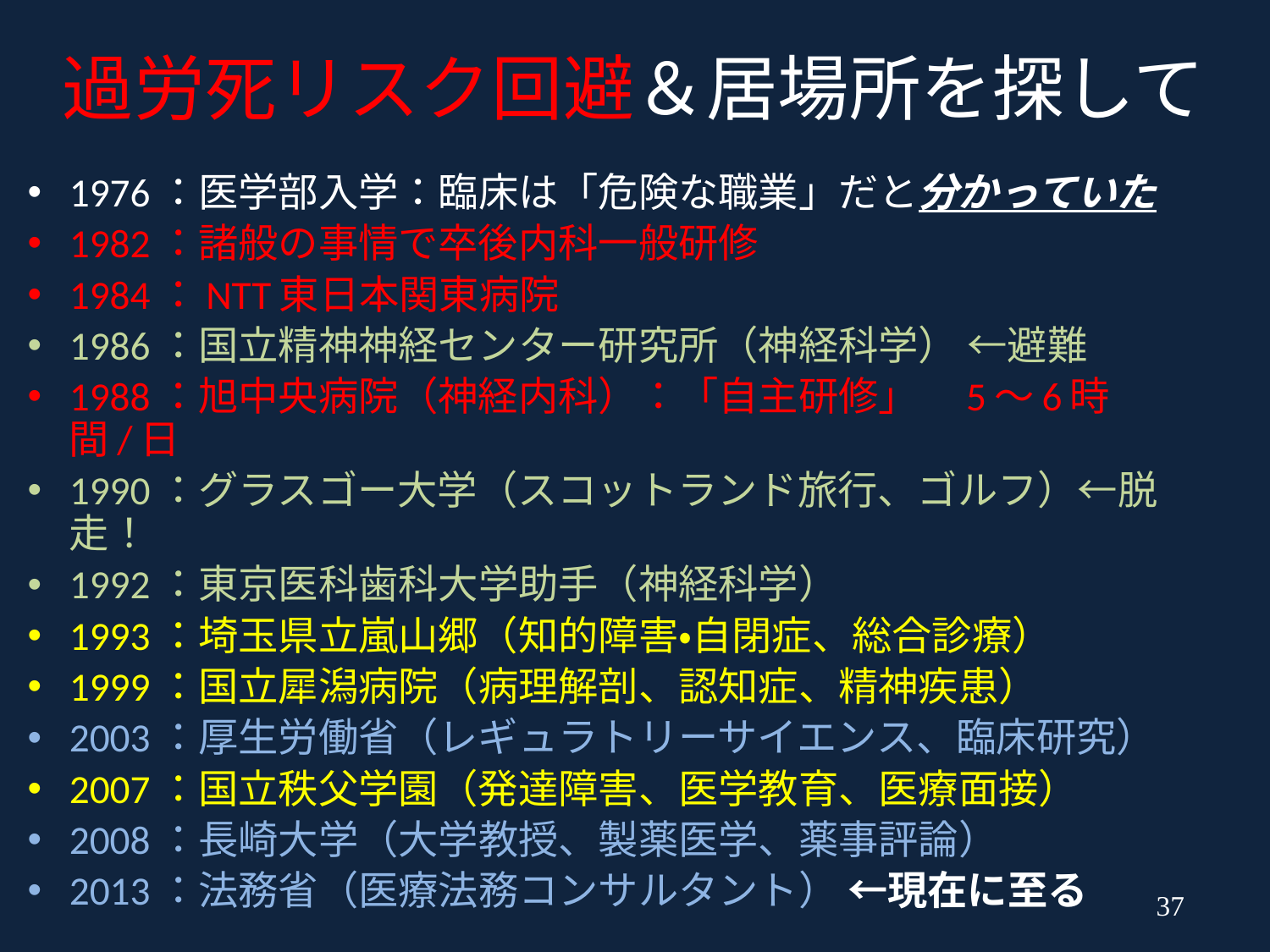

# 過労死リスク回避＆居場所を探して
1976：医学部入学：臨床は「危険な職業」だと分かっていた
1982：諸般の事情で卒後内科一般研修
1984：NTT東日本関東病院
1986：国立精神神経センター研究所（神経科学） ←避難
1988：旭中央病院（神経内科）：「自主研修」　5～6時間/日
1990：グラスゴー大学（スコットランド旅行、ゴルフ）←脱走！
1992：東京医科歯科大学助手（神経科学）
1993：埼玉県立嵐山郷（知的障害・自閉症、総合診療）
1999：国立犀潟病院（病理解剖、認知症、精神疾患）
2003：厚生労働省（レギュラトリーサイエンス、臨床研究）
2007：国立秩父学園（発達障害、医学教育、医療面接）
2008：長崎大学（大学教授、製薬医学、薬事評論）
2013：法務省（医療法務コンサルタント） ←現在に至る
37